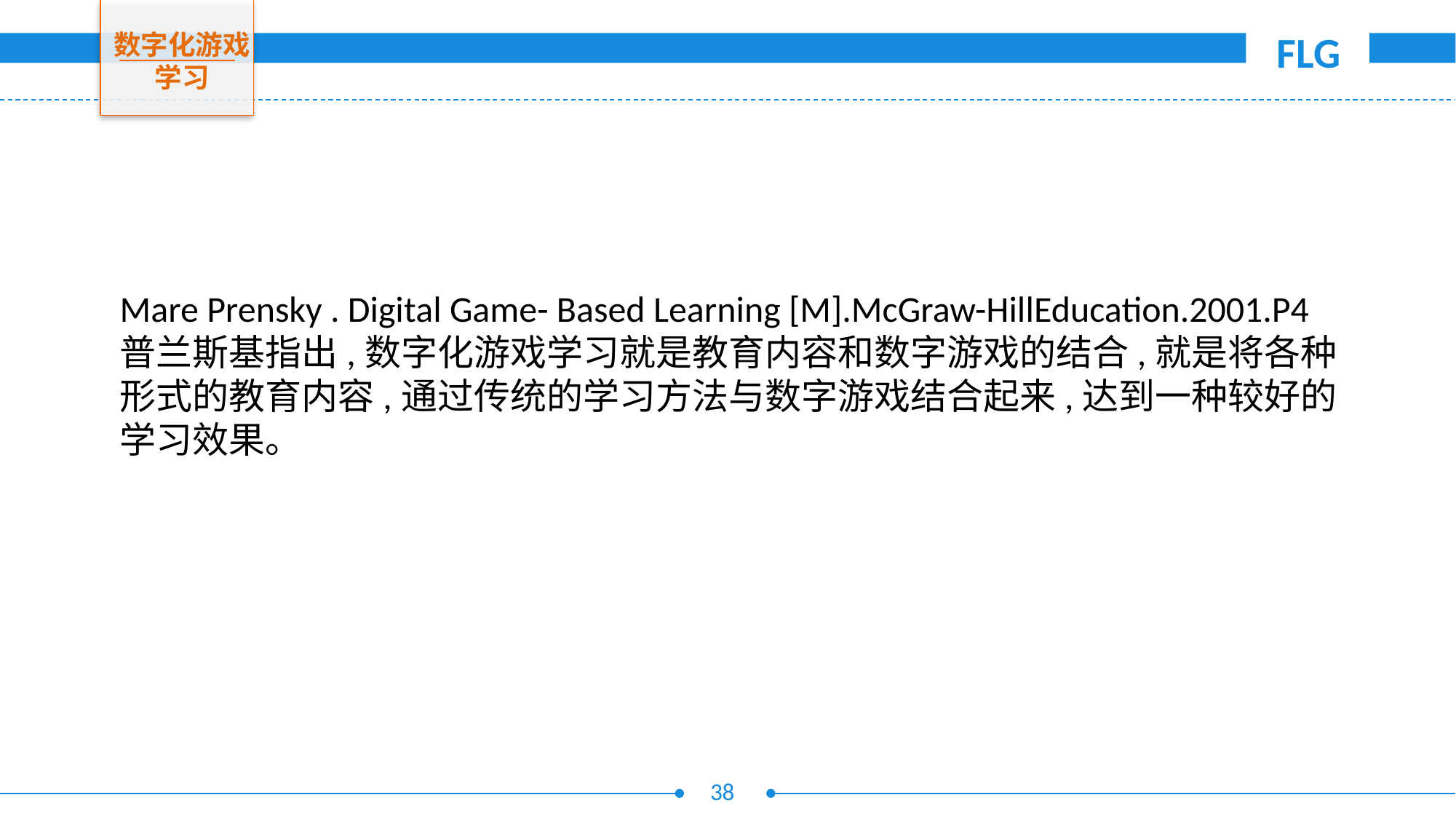

数字化游戏学习
Mare Prensky . Digital Game- Based Learning [M].McGraw-HillEducation.2001.P4
普兰斯基指出,数字化游戏学习就是教育内容和数字游戏的结合,就是将各种形式的教育内容,通过传统的学习方法与数字游戏结合起来,达到一种较好的学习效果。